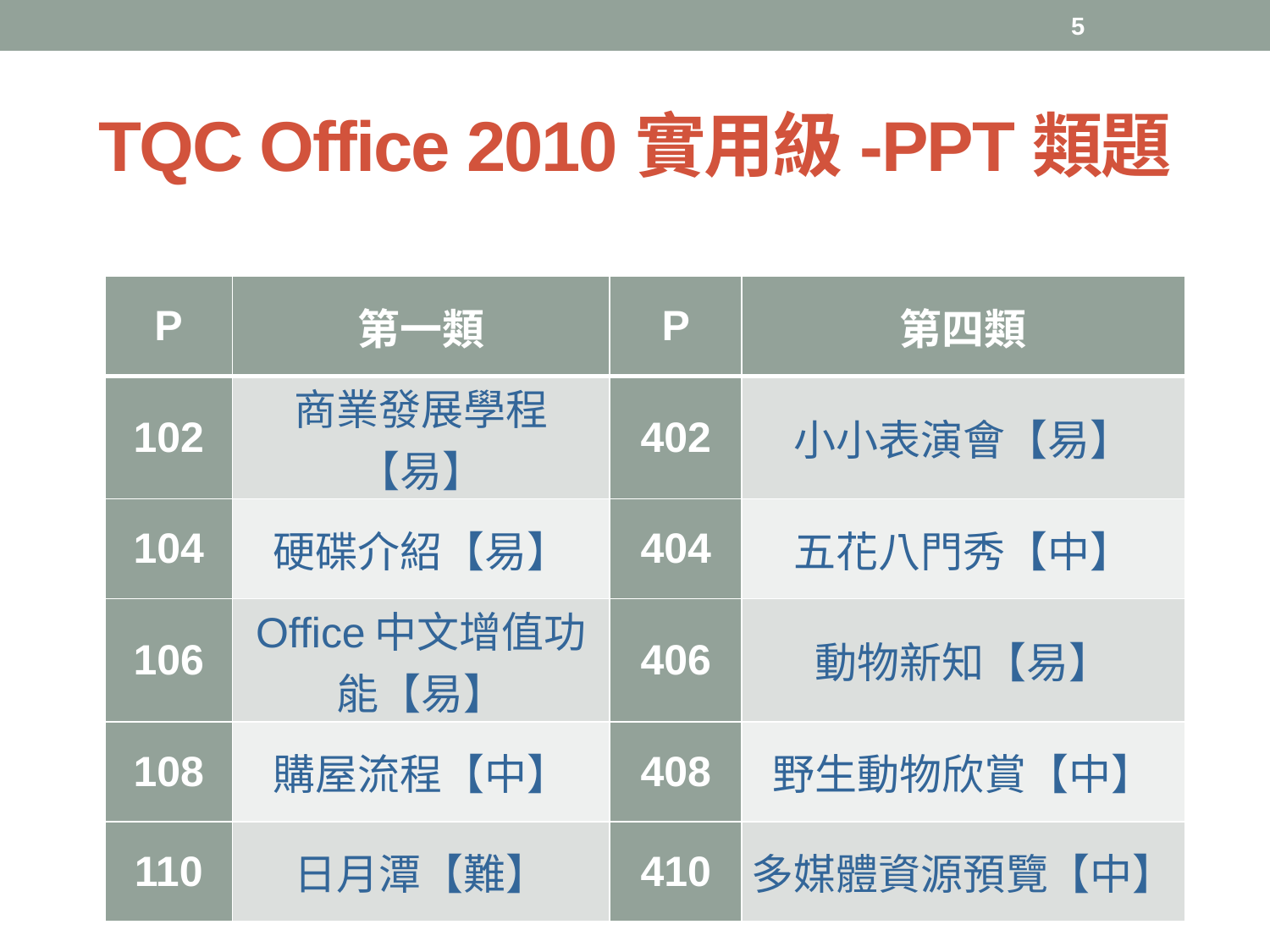

5
# TQC Office 2010實用級-PPT類題
| P | 第一類 | P | 第四類 |
| --- | --- | --- | --- |
| 102 | 商業發展學程【易】 | 402 | 小小表演會【易】 |
| 104 | 硬碟介紹【易】 | 404 | 五花八門秀【中】 |
| 106 | Office中文增值功能【易】 | 406 | 動物新知【易】 |
| 108 | 購屋流程【中】 | 408 | 野生動物欣賞【中】 |
| 110 | 日月潭【難】 | 410 | 多媒體資源預覽【中】 |